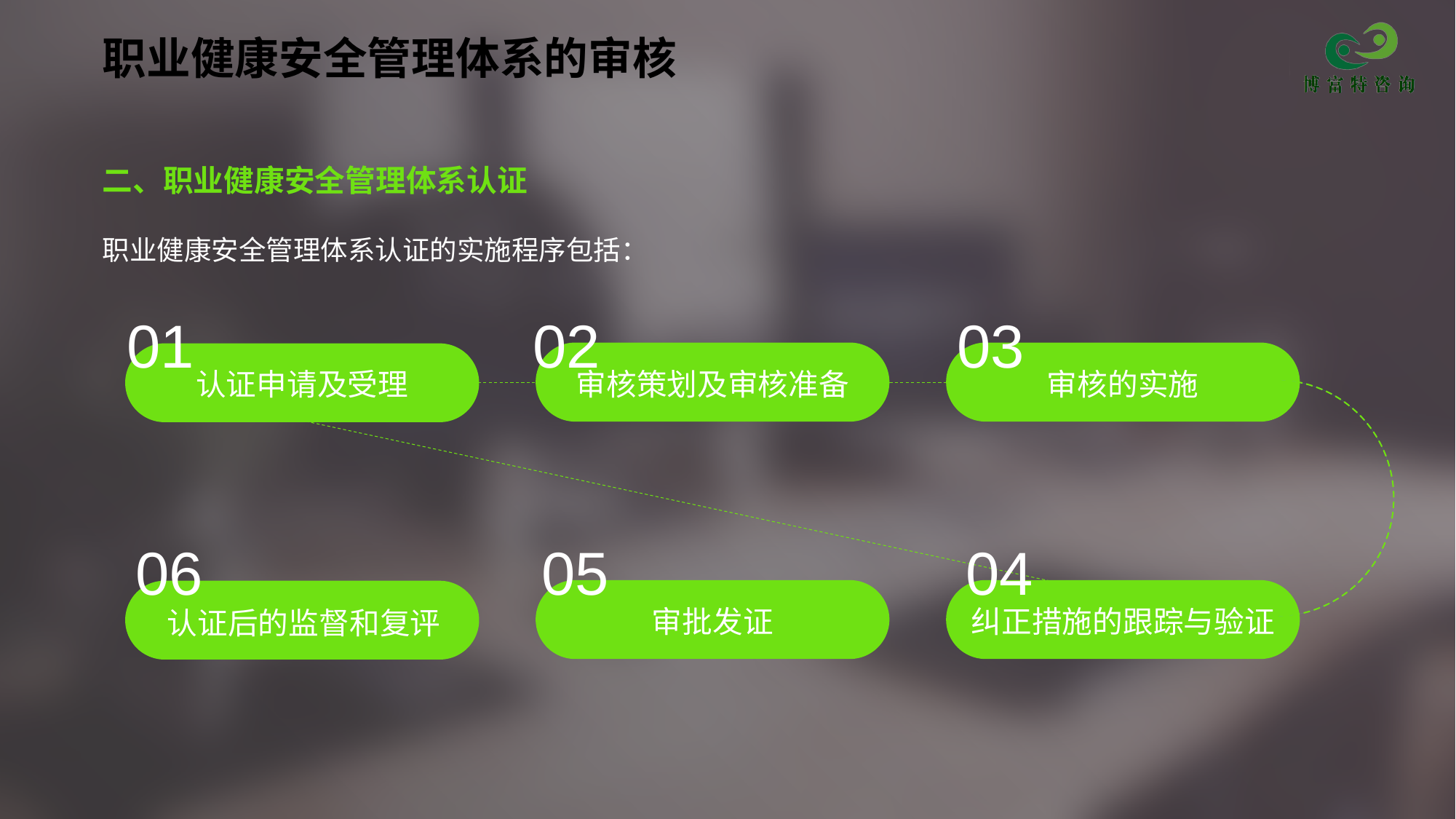

# 职业健康安全管理体系的审核
二、职业健康安全管理体系认证
职业健康安全管理体系认证的实施程序包括：
01
02
03

认证申请及受理
审核策划及审核准备
审核的实施

06
05
04

审批发证
纠正措施的跟踪与验证
认证后的监督和复评